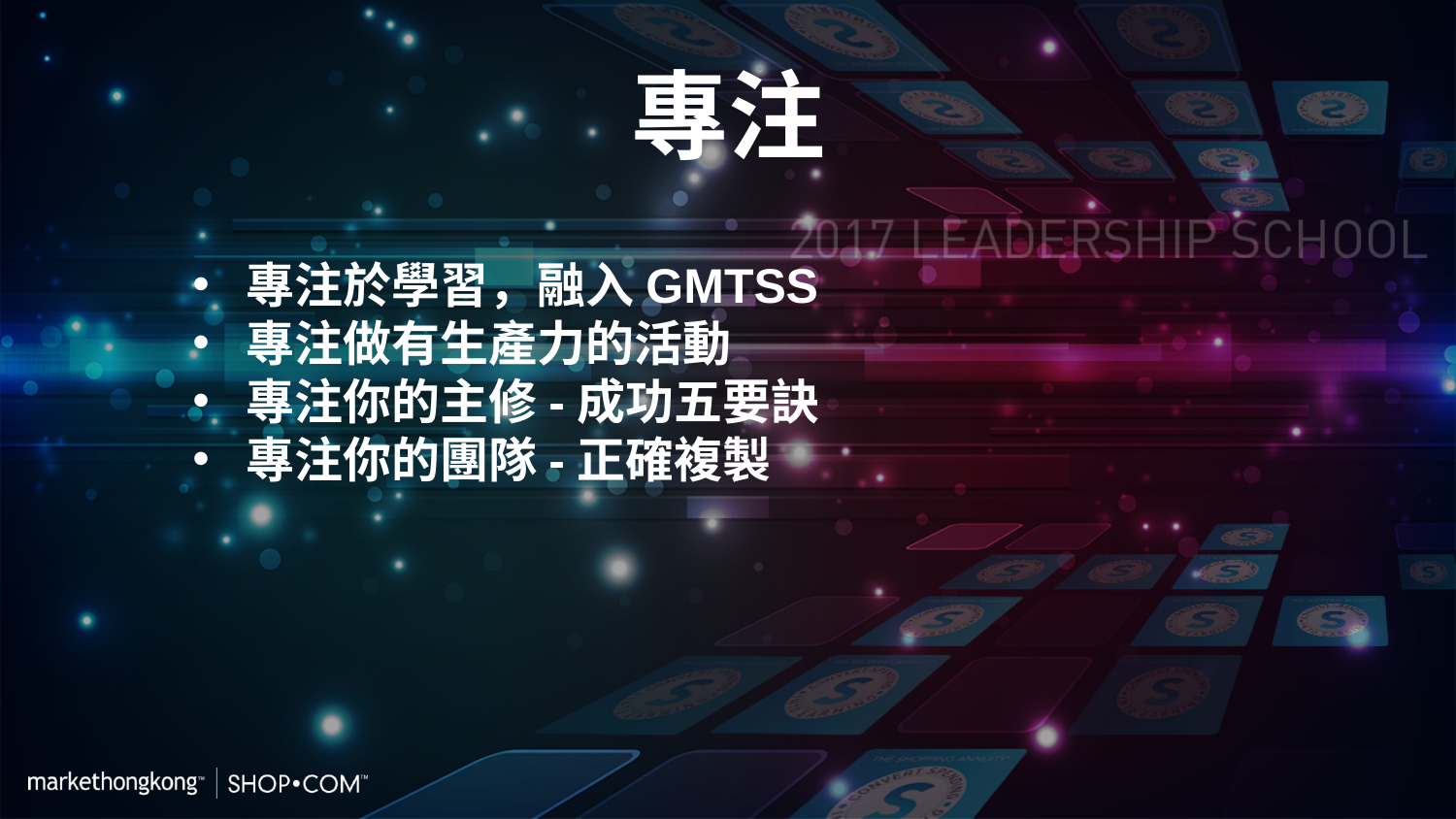

專注
專注於學習，融入GMTSS
專注做有生產力的活動
專注你的主修-成功五要訣
專注你的團隊-正確複製